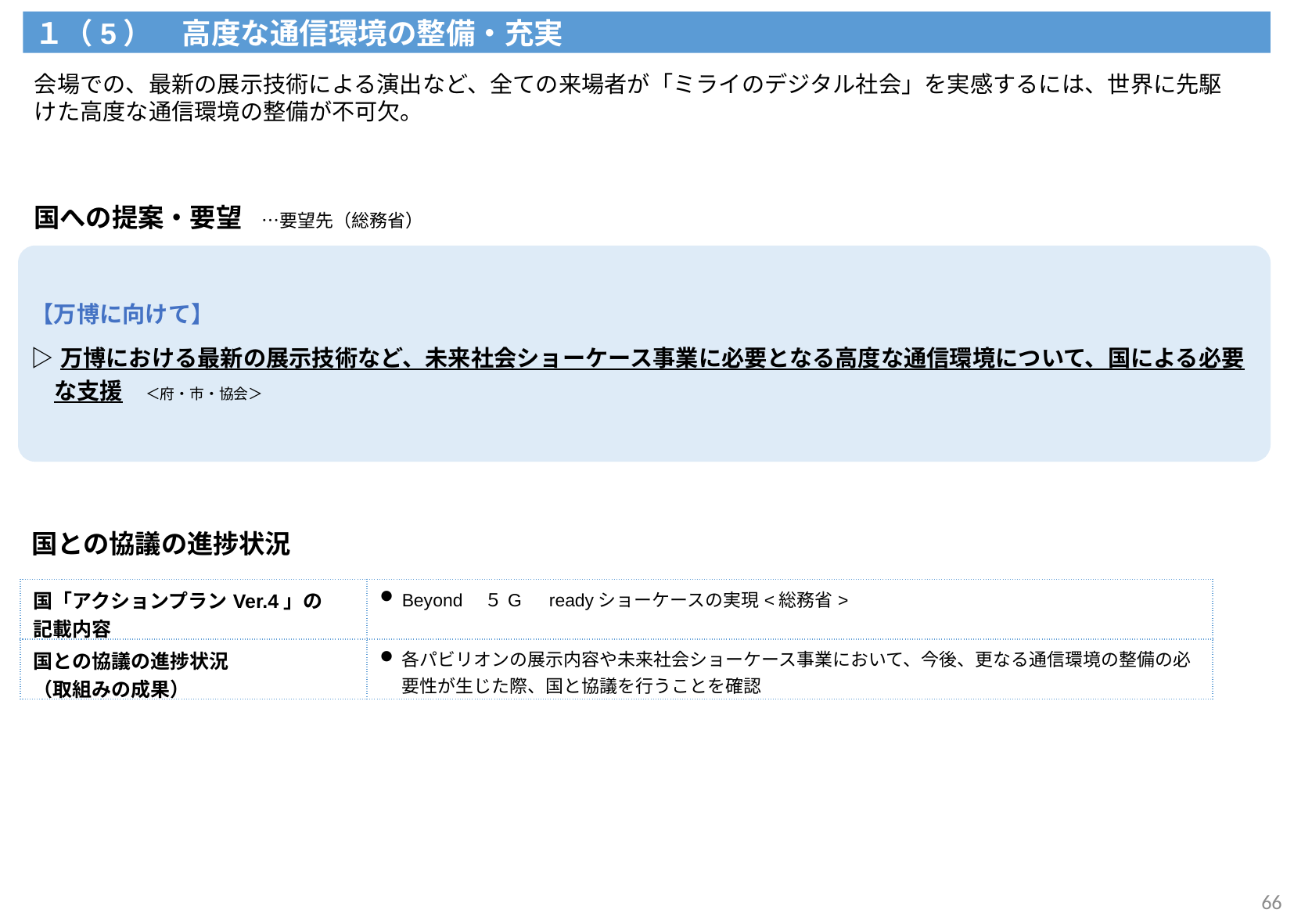

１（5）　高度な通信環境の整備・充実
会場での、最新の展示技術による演出など、全ての来場者が「ミライのデジタル社会」を実感するには、世界に先駆けた高度な通信環境の整備が不可欠。
国への提案・要望　…要望先（総務省）

| 【万博に向けて】 ▷万博における最新の展示技術など、未来社会ショーケース事業に必要となる高度な通信環境について、国による必要な支援　＜府・市・協会＞ |
| --- |
国との協議の進捗状況
| 国「アクションプランVer.4」の 記載内容 | Beyond　５G　readyショーケースの実現<総務省> |
| --- | --- |
| 国との協議の進捗状況 （取組みの成果） | 各パビリオンの展示内容や未来社会ショーケース事業において、今後、更なる通信環境の整備の必要性が生じた際、国と協議を行うことを確認 |

66